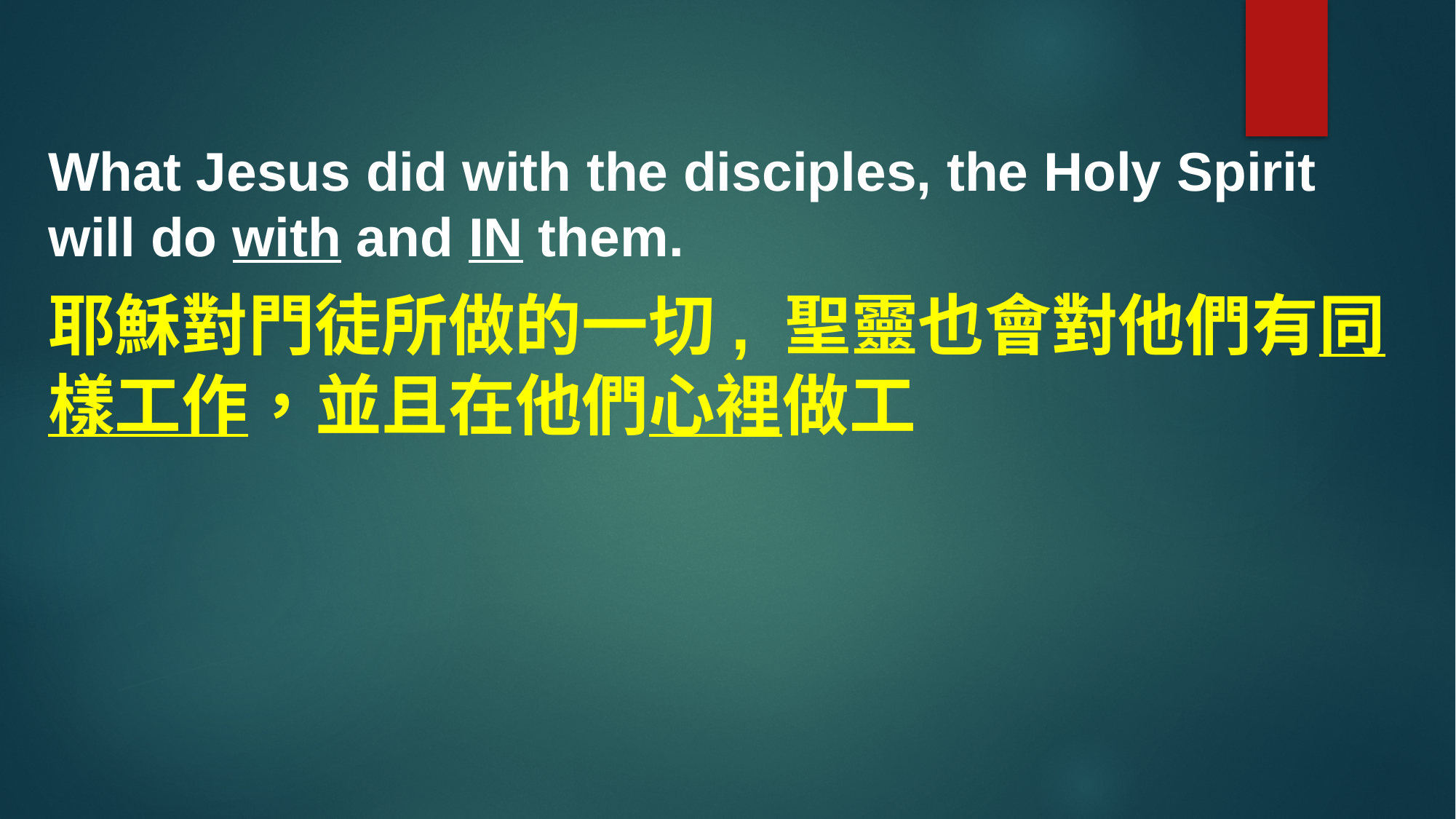

What Jesus did with the disciples, the Holy Spirit will do with and IN them.
耶穌對門徒所做的一切, 聖靈也會對他們有同樣工作，並且在他們心裡做工